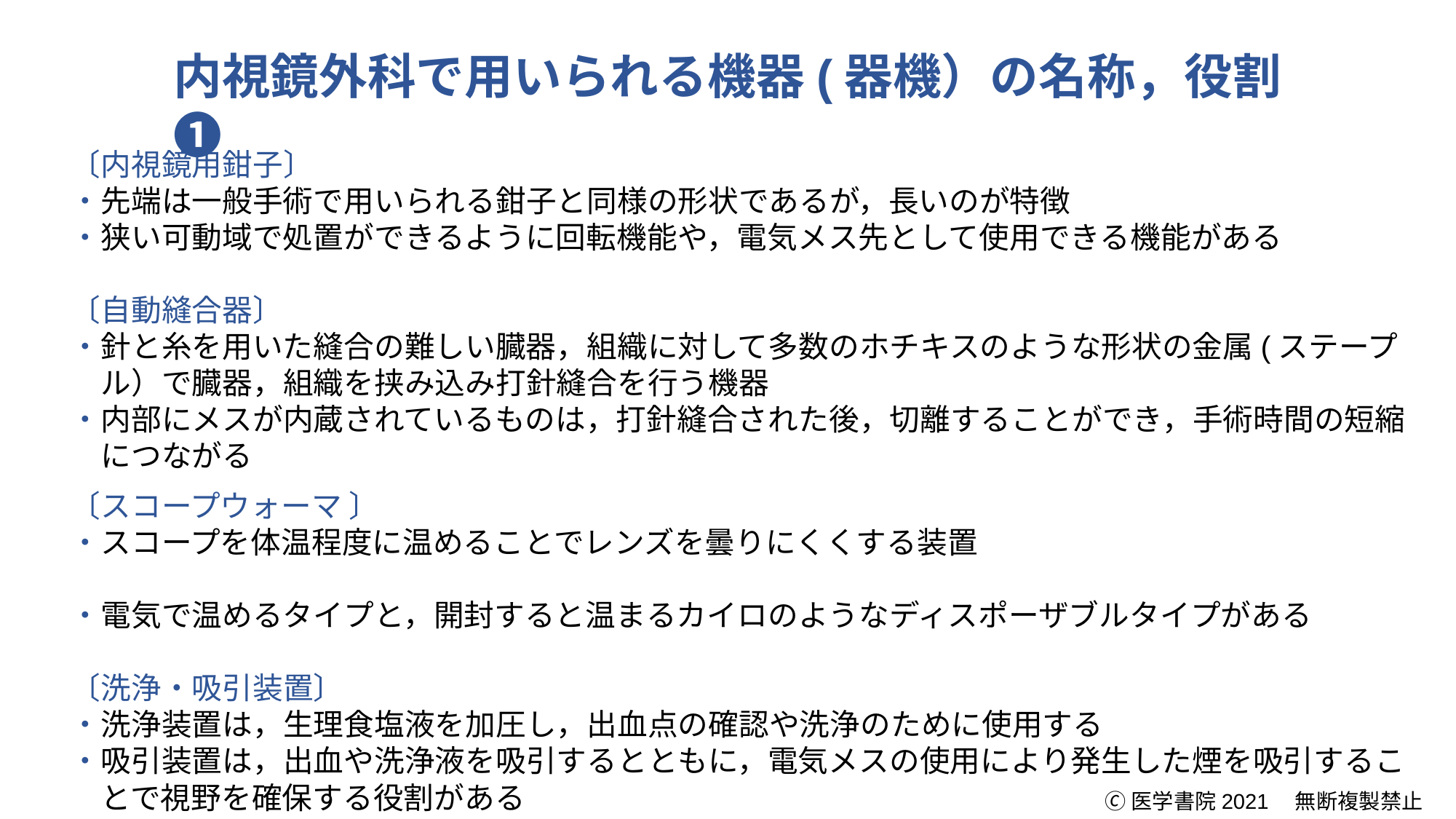

内視鏡外科で用いられる機器(器機）の名称，役割➊
〔内視鏡用鉗子〕
・先端は一般手術で用いられる鉗子と同様の形状であるが，長いのが特徴
・狭い可動域で処置ができるように回転機能や，電気メス先として使用できる機能がある

〔自動縫合器〕
・針と糸を用いた縫合の難しい臓器，組織に対して多数のホチキスのような形状の金属(ステープ
　ル）で臓器，組織を挟み込み打針縫合を行う機器
・内部にメスが内蔵されているものは，打針縫合された後，切離することができ，手術時間の短縮
　につながる
〔スコープウォーマ 〕
・スコープを体温程度に温めることでレンズを曇りにくくする装置
・電気で温めるタイプと，開封すると温まるカイロのようなディスポーザブルタイプがある

〔洗浄・吸引装置〕
・洗浄装置は，生理食塩液を加圧し，出血点の確認や洗浄のために使用する
・吸引装置は，出血や洗浄液を吸引するとともに，電気メスの使用により発生した煙を吸引するこ
　とで視野を確保する役割がある
🄫医学書院2021　無断複製禁止